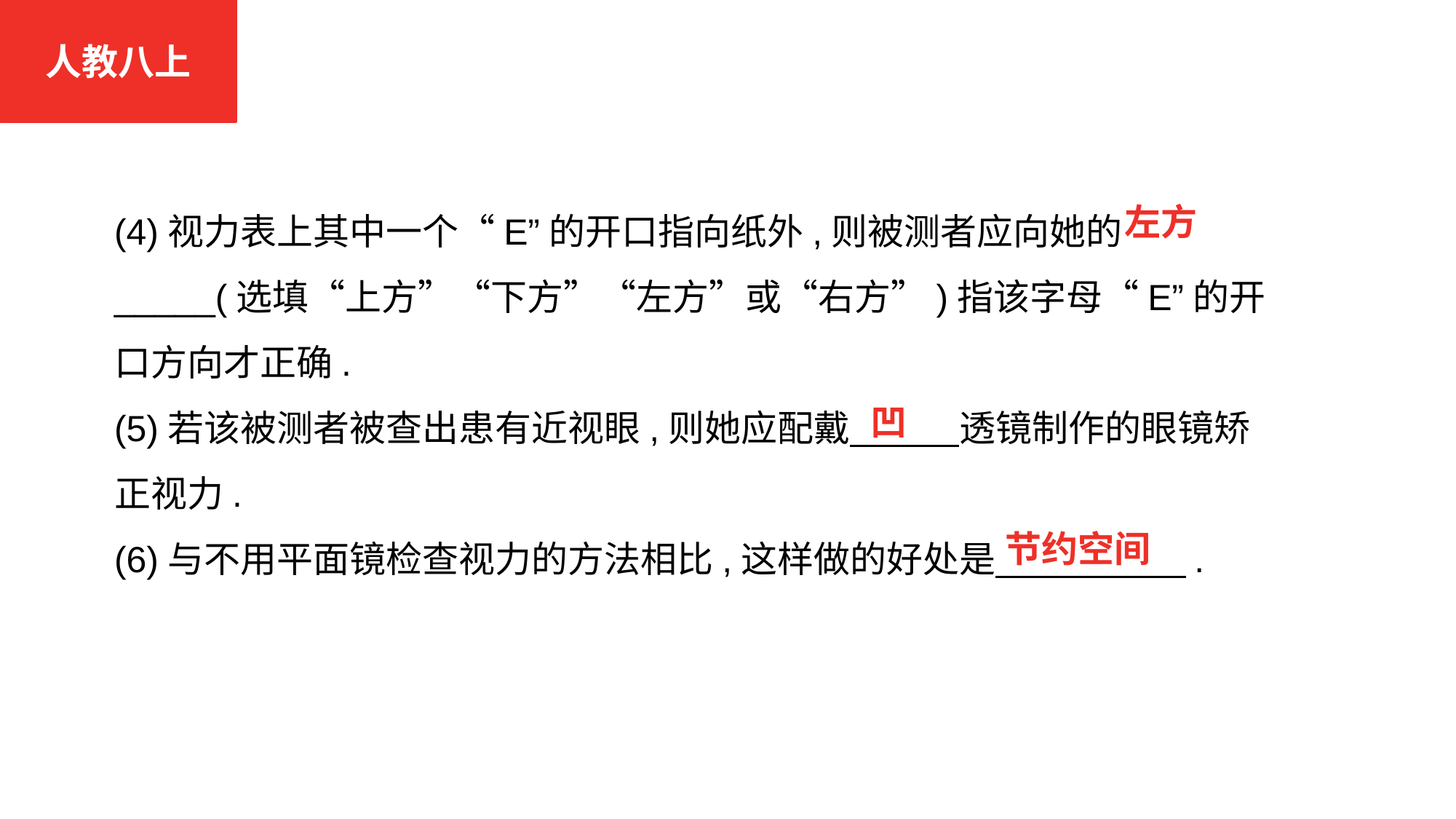

人教八上

(4)视力表上其中一个“E”的开口指向纸外,则被测者应向她的_____(选填“上方”“下方”“左方”或“右方”)指该字母“E”的开口方向才正确.
(5)若该被测者被查出患有近视眼,则她应配戴　　　透镜制作的眼镜矫正视力.
(6)与不用平面镜检查视力的方法相比,这样做的好处是　　　　　 .
左方
凹
节约空间